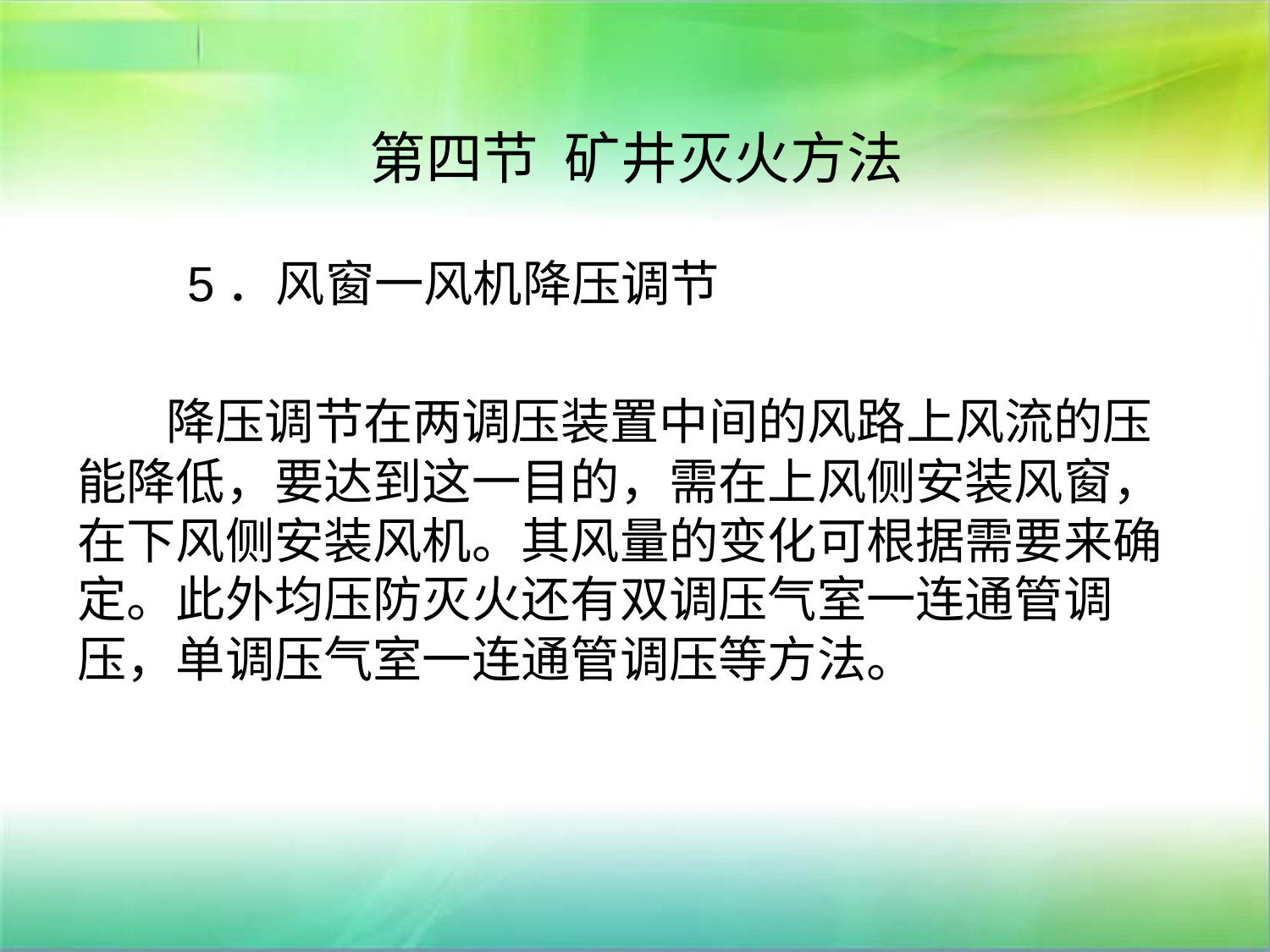

# 第四节  矿井灭火方法
        5．风窗一风机降压调节

       降压调节在两调压装置中间的风路上风流的压能降低，要达到这一目的，需在上风侧安装风窗，在下风侧安装风机。其风量的变化可根据需要来确定。此外均压防灭火还有双调压气室一连通管调压，单调压气室一连通管调压等方法。